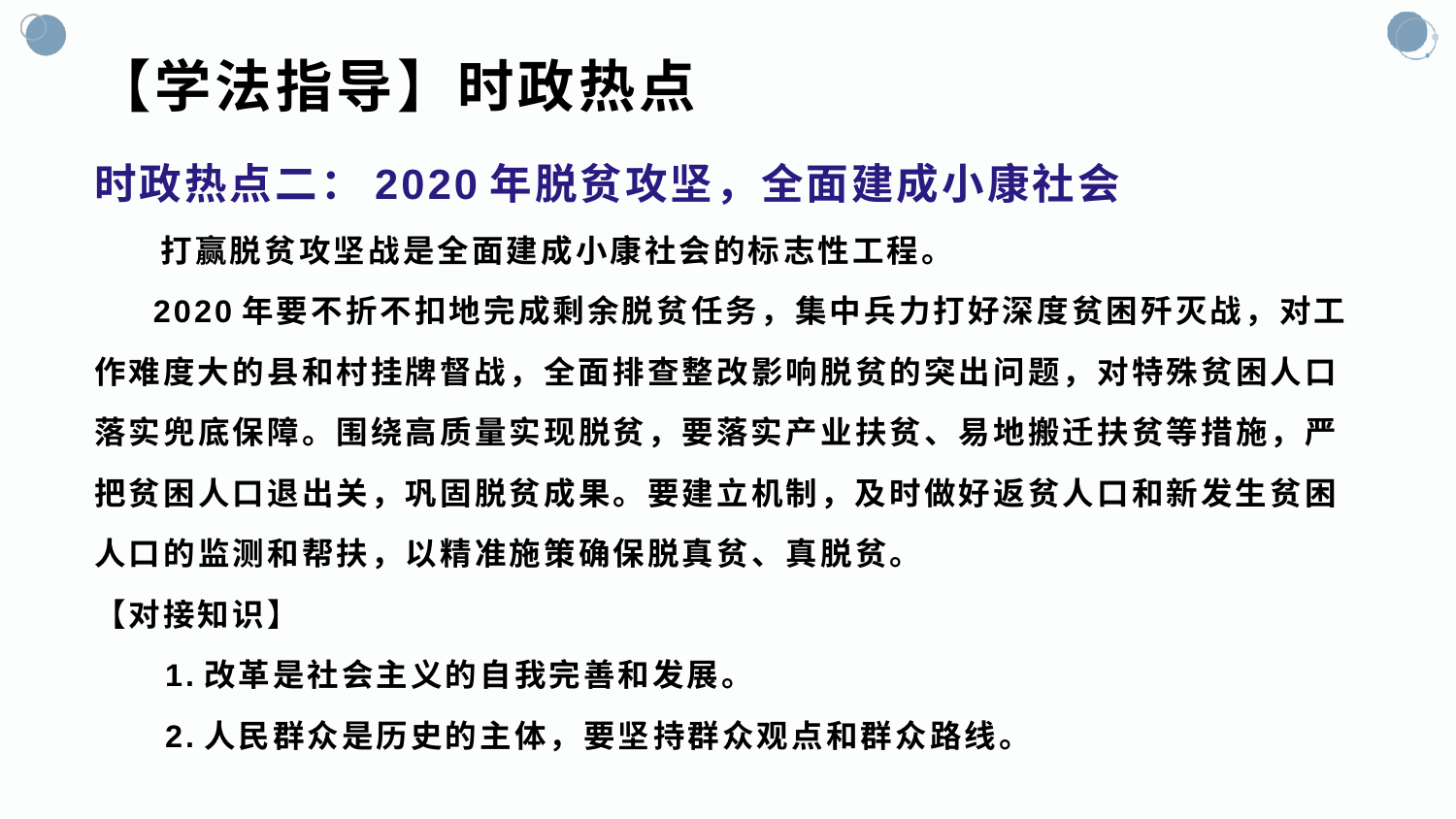

# 【学法指导】时政热点
时政热点二：2020年脱贫攻坚，全面建成小康社会
       打赢脱贫攻坚战是全面建成小康社会的标志性工程。
     2020年要不折不扣地完成剩余脱贫任务，集中兵力打好深度贫困歼灭战，对工作难度大的县和村挂牌督战，全面排查整改影响脱贫的突出问题，对特殊贫困人口落实兜底保障。围绕高质量实现脱贫，要落实产业扶贫、易地搬迁扶贫等措施，严把贫困人口退出关，巩固脱贫成果。要建立机制，及时做好返贫人口和新发生贫困人口的监测和帮扶，以精准施策确保脱真贫、真脱贫。
【对接知识】
      1.改革是社会主义的自我完善和发展。
      2.人民群众是历史的主体，要坚持群众观点和群众路线。